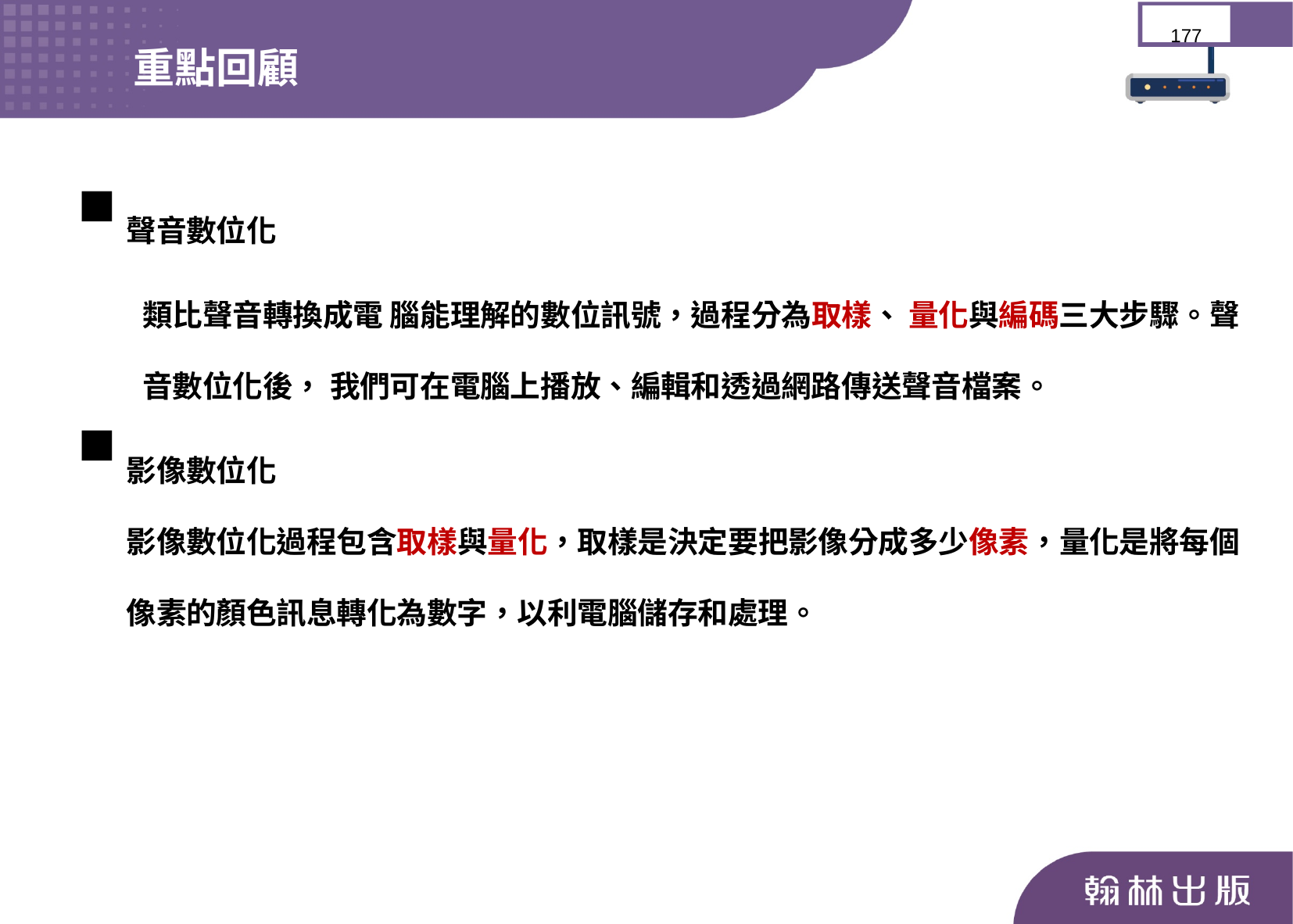

重點回顧

177
聲音數位化
類比聲音轉換成電 腦能理解的數位訊號，過程分為取樣、 量化與編碼三大步驟。聲音數位化後， 我們可在電腦上播放、編輯和透過網路傳送聲音檔案。
影像數位化
影像數位化過程包含取樣與量化，取樣是決定要把影像分成多少像素，量化是將每個像素的顏色訊息轉化為數字，以利電腦儲存和處理。